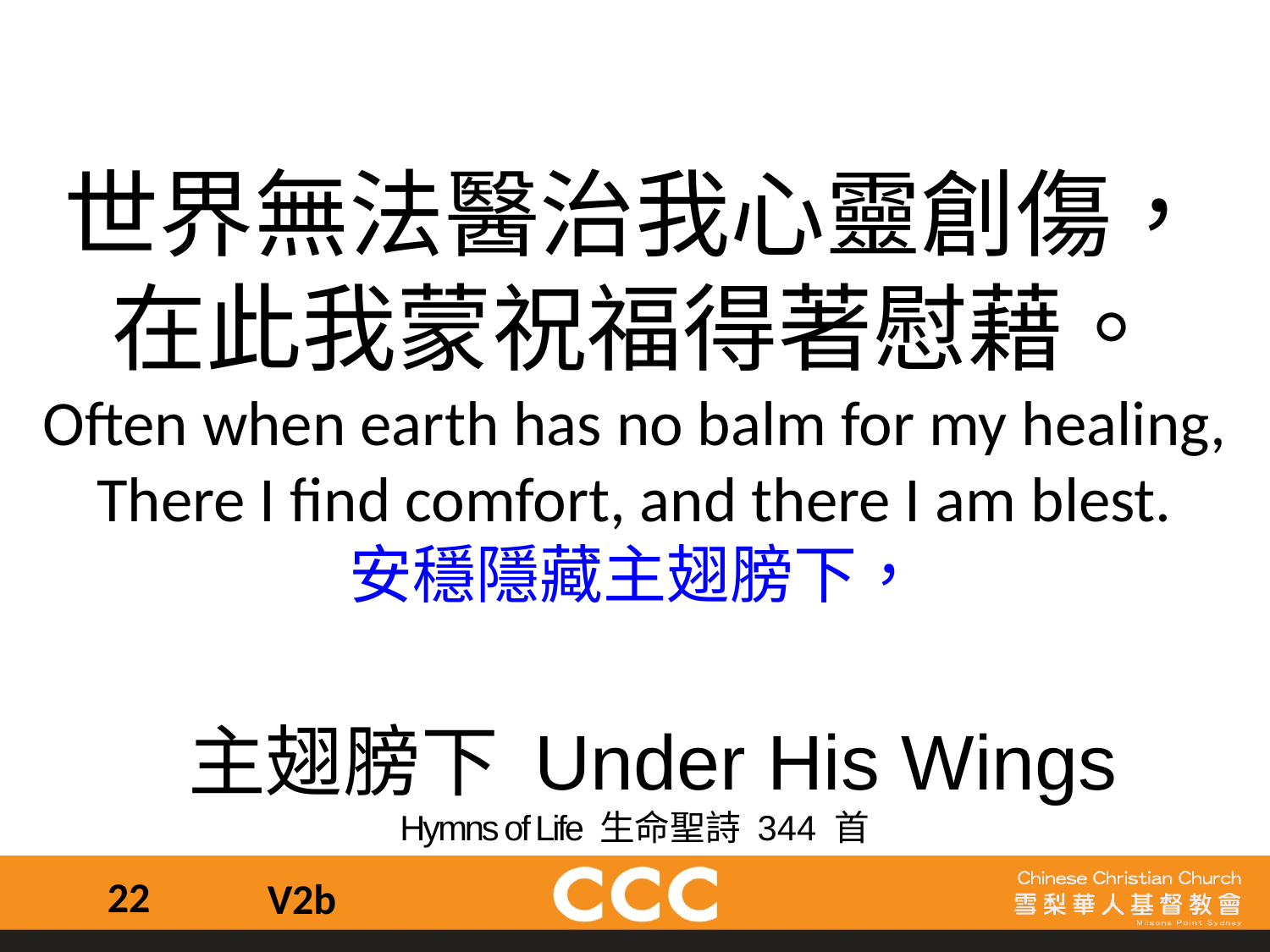

世界無法醫治我心靈創傷，
在此我蒙祝福得著慰藉。
Often when earth has no balm for my healing,
There I find comfort, and there I am blest.
安穩隱藏主翅膀下，
 主翅膀下 Under His Wings
Hymns of Life 生命聖詩 344 首
22
V2b